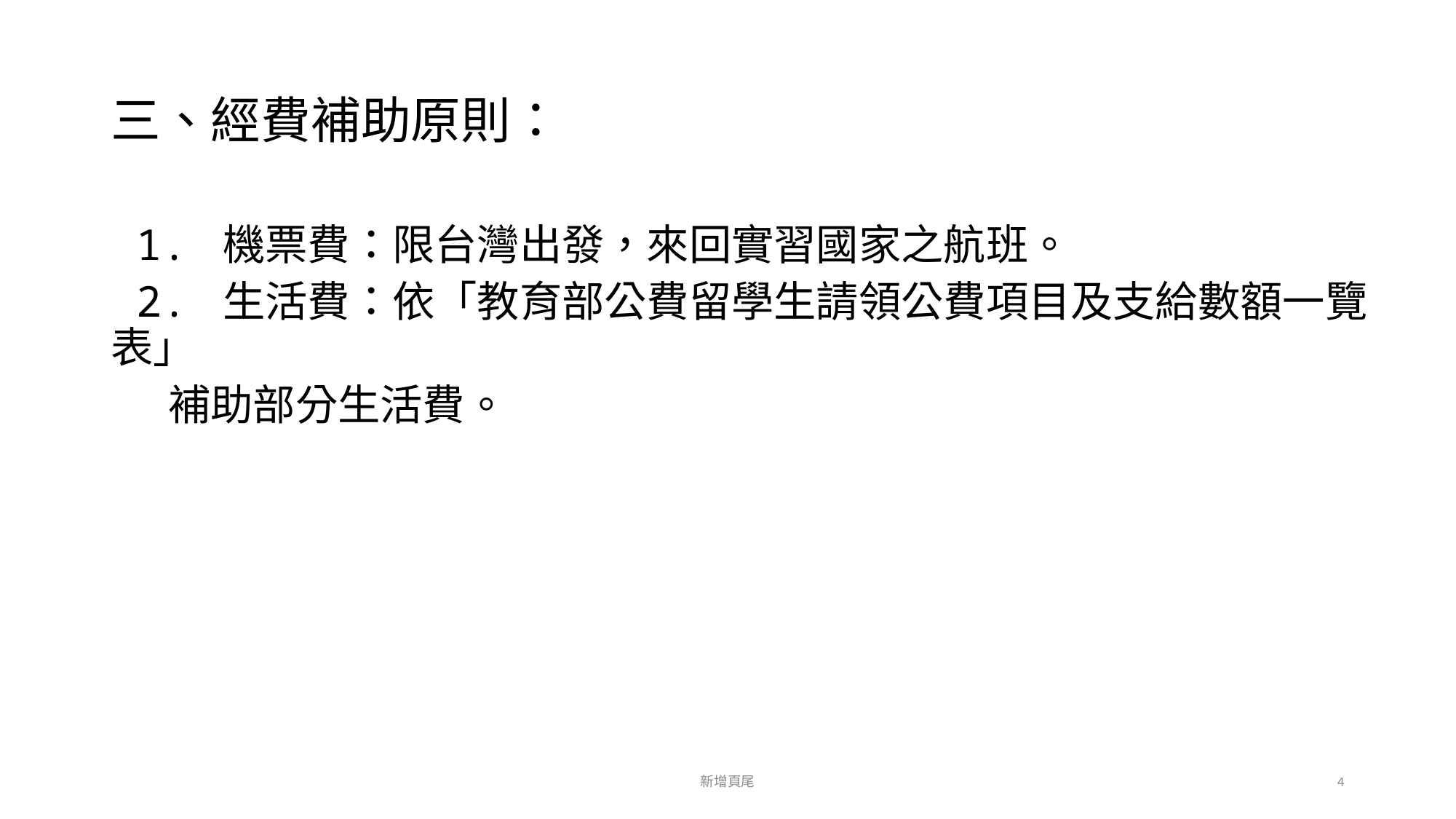

# 三、經費補助原則：
 1. 機票費：限台灣出發，來回實習國家之航班。
 2. 生活費：依「教育部公費留學生請領公費項目及支給數額一覽表」
     補助部分生活費。

新增頁尾
4